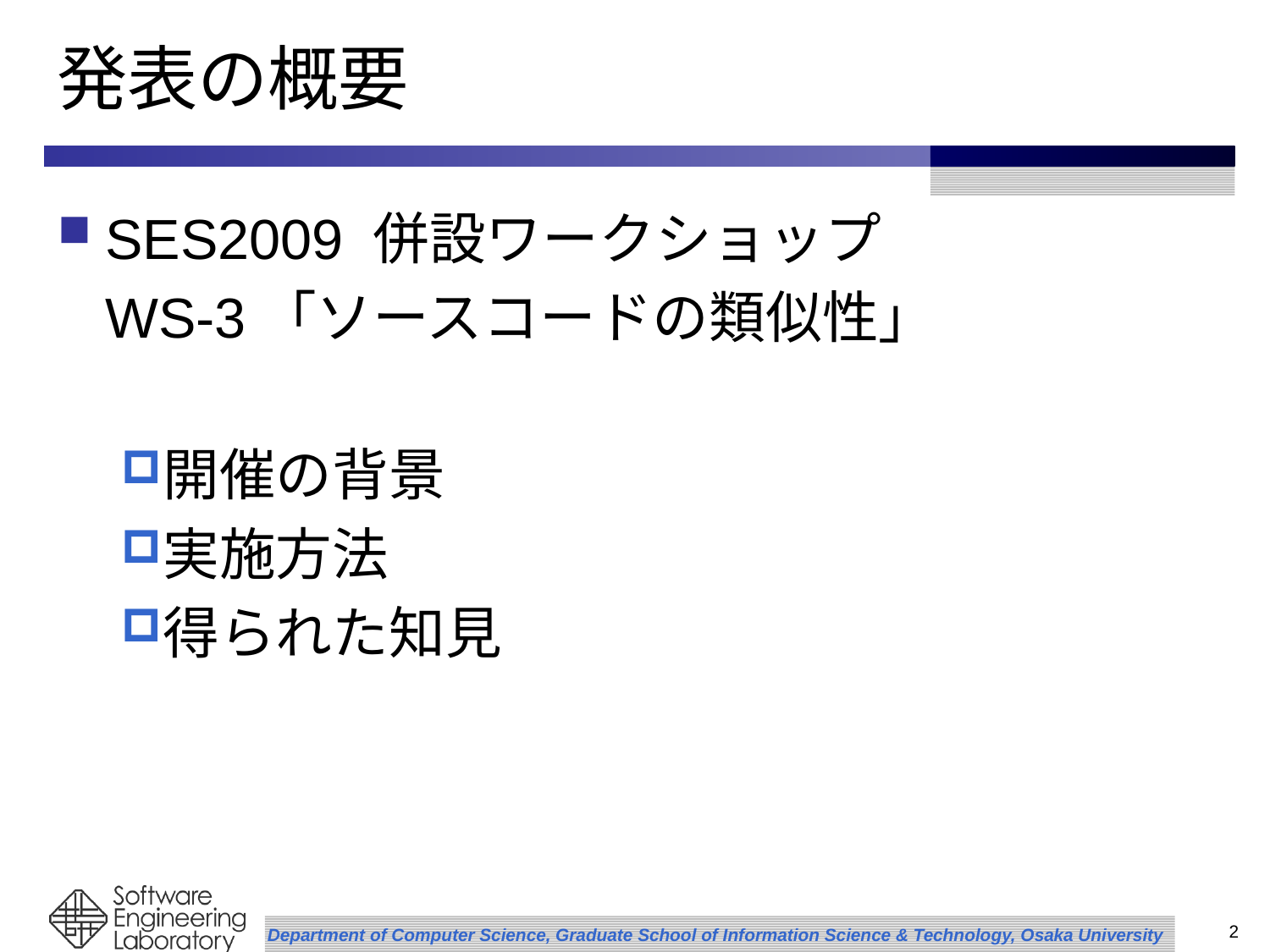

# 発表の概要
SES2009 併設ワークショップ
	WS-3「ソースコードの類似性」

開催の背景
実施方法
得られた知見
2